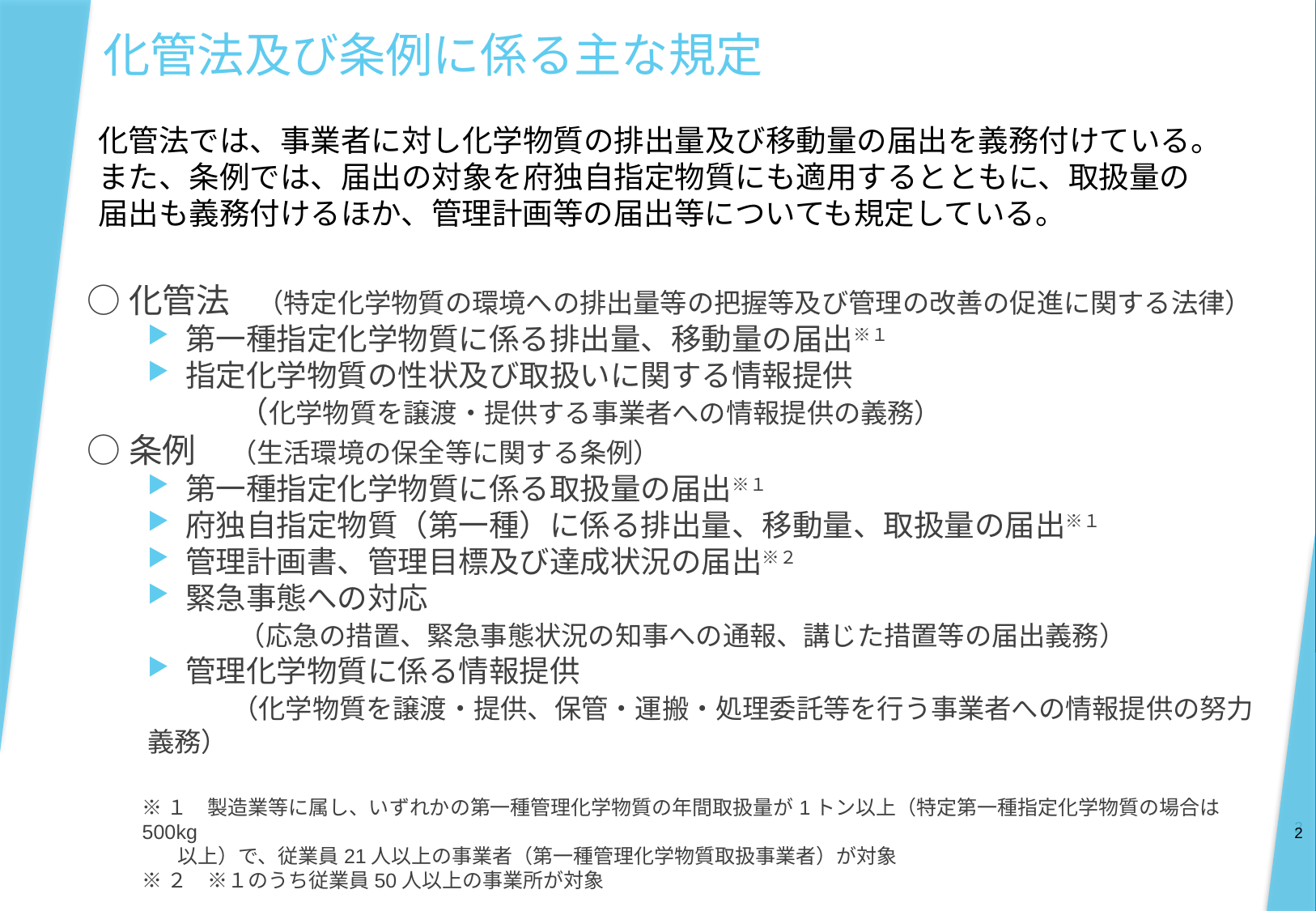

# 化管法及び条例に係る主な規定
化管法では、事業者に対し化学物質の排出量及び移動量の届出を義務付けている。
また、条例では、届出の対象を府独自指定物質にも適用するとともに、取扱量の
届出も義務付けるほか、管理計画等の届出等についても規定している。
○化管法　（特定化学物質の環境への排出量等の把握等及び管理の改善の促進に関する法律）
第一種指定化学物質に係る排出量、移動量の届出※１
指定化学物質の性状及び取扱いに関する情報提供
　　　（化学物質を譲渡・提供する事業者への情報提供の義務）
○条例　（生活環境の保全等に関する条例）
第一種指定化学物質に係る取扱量の届出※１
府独自指定物質（第一種）に係る排出量、移動量、取扱量の届出※１
管理計画書、管理目標及び達成状況の届出※２
緊急事態への対応
　　　（応急の措置、緊急事態状況の知事への通報、講じた措置等の届出義務）
管理化学物質に係る情報提供
　　　（化学物質を譲渡・提供、保管・運搬・処理委託等を行う事業者への情報提供の努力義務）

※１　製造業等に属し、いずれかの第一種管理化学物質の年間取扱量が1トン以上（特定第一種指定化学物質の場合は500kg
       以上）で、従業員21人以上の事業者（第一種管理化学物質取扱事業者）が対象
※２　※１のうち従業員50人以上の事業所が対象

2
2